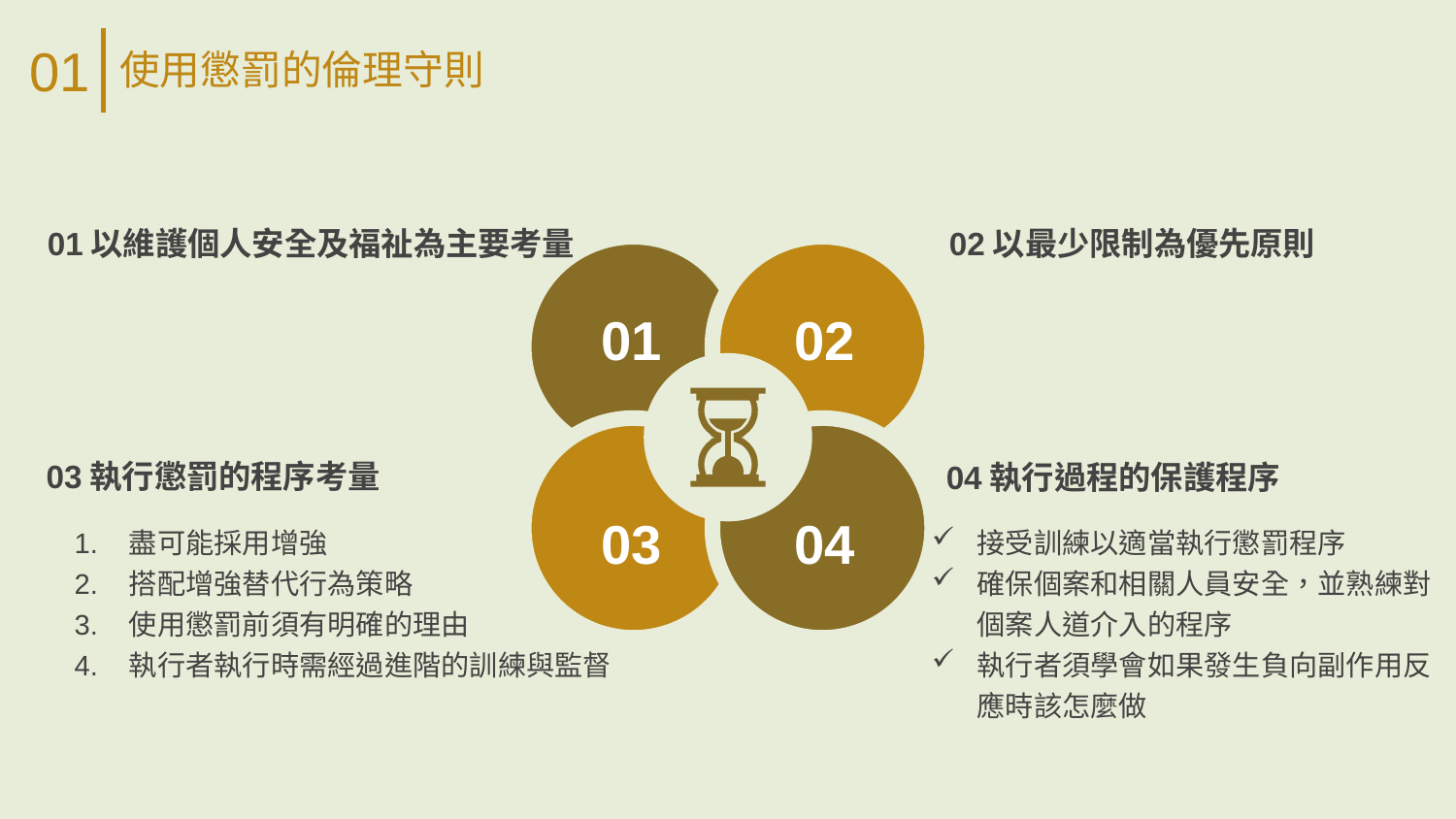

01
使用懲罰的倫理守則
01以維護個人安全及福祉為主要考量
02以最少限制為優先原則

01
02

03執行懲罰的程序考量
04執行過程的保護程序
03
04
盡可能採用增強
搭配增強替代行為策略
使用懲罰前須有明確的理由
執行者執行時需經過進階的訓練與監督
接受訓練以適當執行懲罰程序
確保個案和相關人員安全，並熟練對個案人道介入的程序
執行者須學會如果發生負向副作用反應時該怎麼做